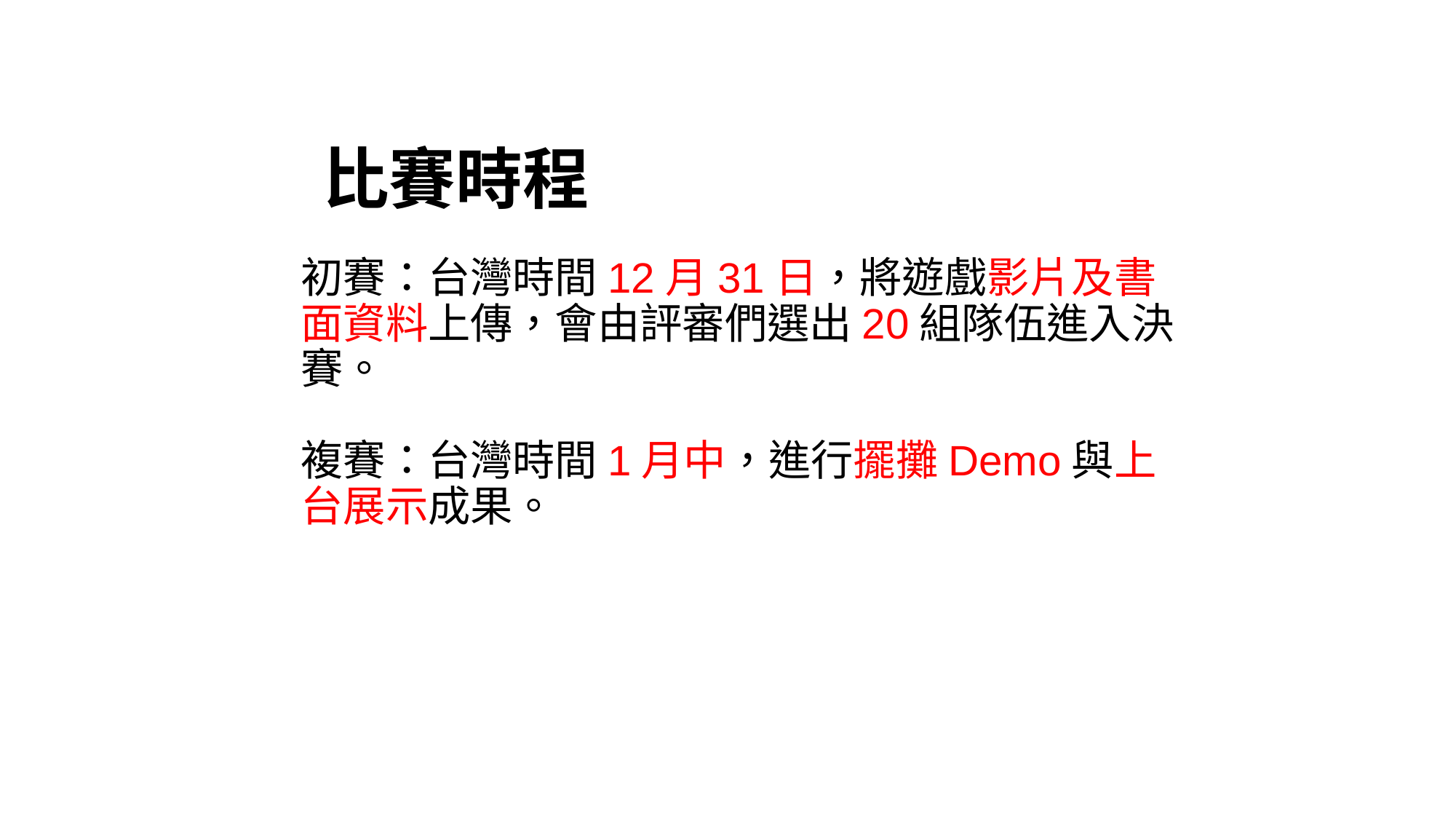

# 比賽時程

初賽：台灣時間12月31日，將遊戲影片及書面資料上傳，會由評審們選出20組隊伍進入決賽。

複賽：台灣時間1月中，進行擺攤Demo與上台展示成果。